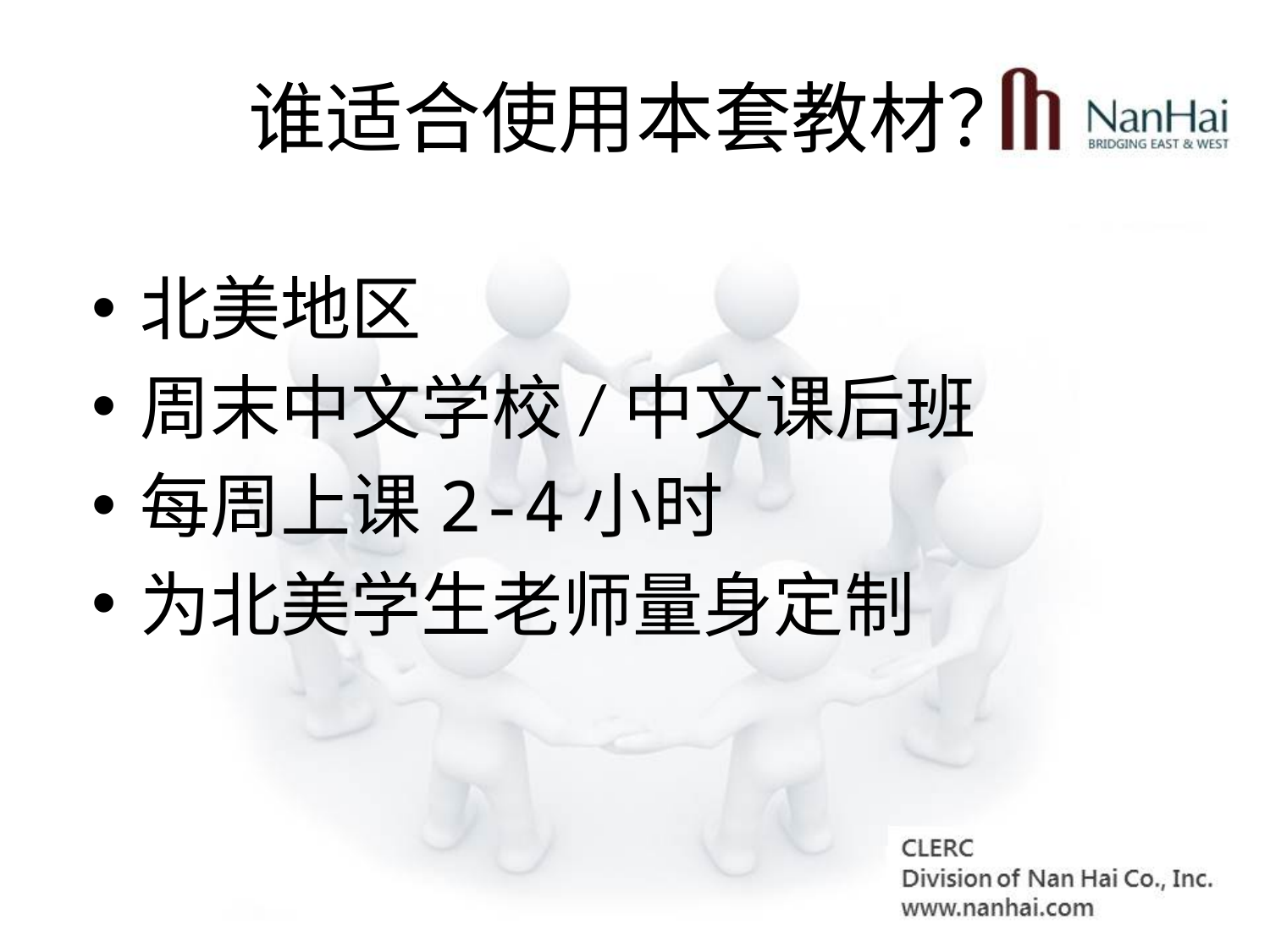

谁适合使用本套教材？
北美地区
周末中文学校/中文课后班
每周上课2-4小时
为北美学生老师量身定制